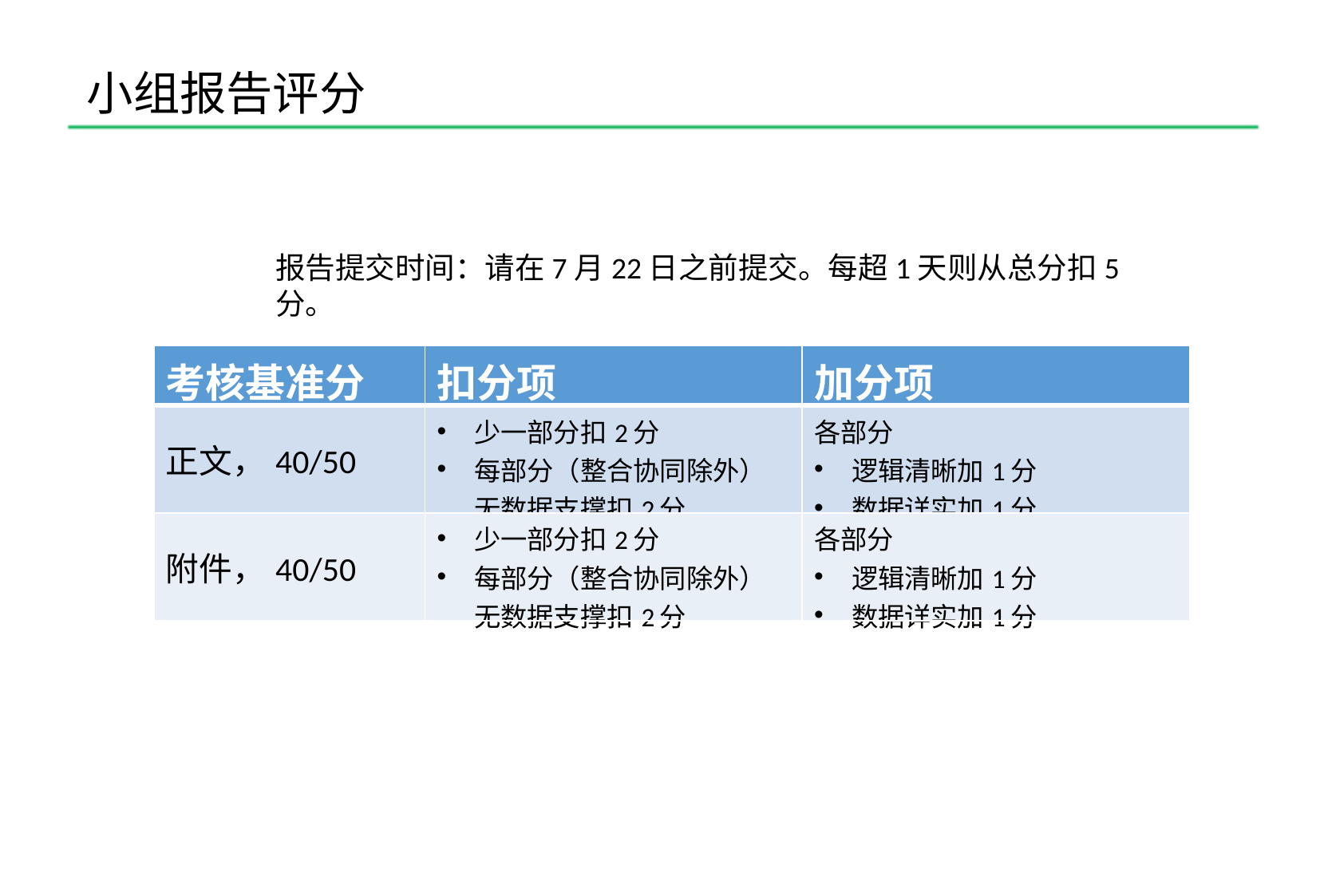

小组报告评分
报告提交时间：请在7月22日之前提交。每超1天则从总分扣5分。
| 考核基准分 | 扣分项 | 加分项 |
| --- | --- | --- |
| 正文，40/50 | 少一部分扣2分 每部分（整合协同除外）无数据支撑扣2分 | 各部分 逻辑清晰加1分 数据详实加1分 |
| 附件，40/50 | 少一部分扣2分 每部分（整合协同除外）无数据支撑扣2分 | 各部分 逻辑清晰加1分 数据详实加1分 |
5